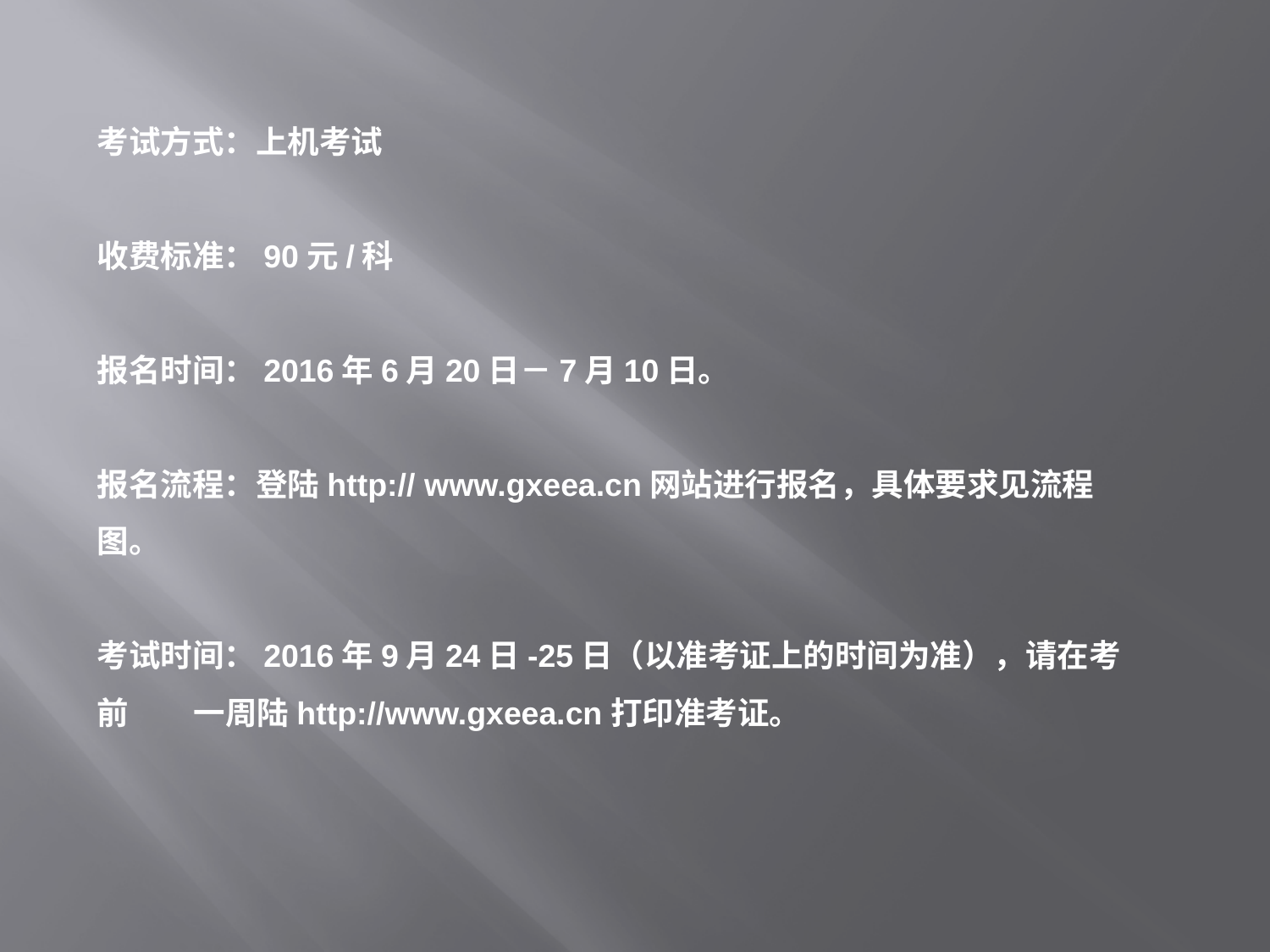

考试方式：上机考试

收费标准：90元/科

报名时间：2016年6月20日－7月10日。

报名流程：登陆http:// www.gxeea.cn网站进行报名，具体要求见流程  图。

考试时间：2016年9月24日-25日（以准考证上的时间为准），请在考前         一周陆http://www.gxeea.cn打印准考证。